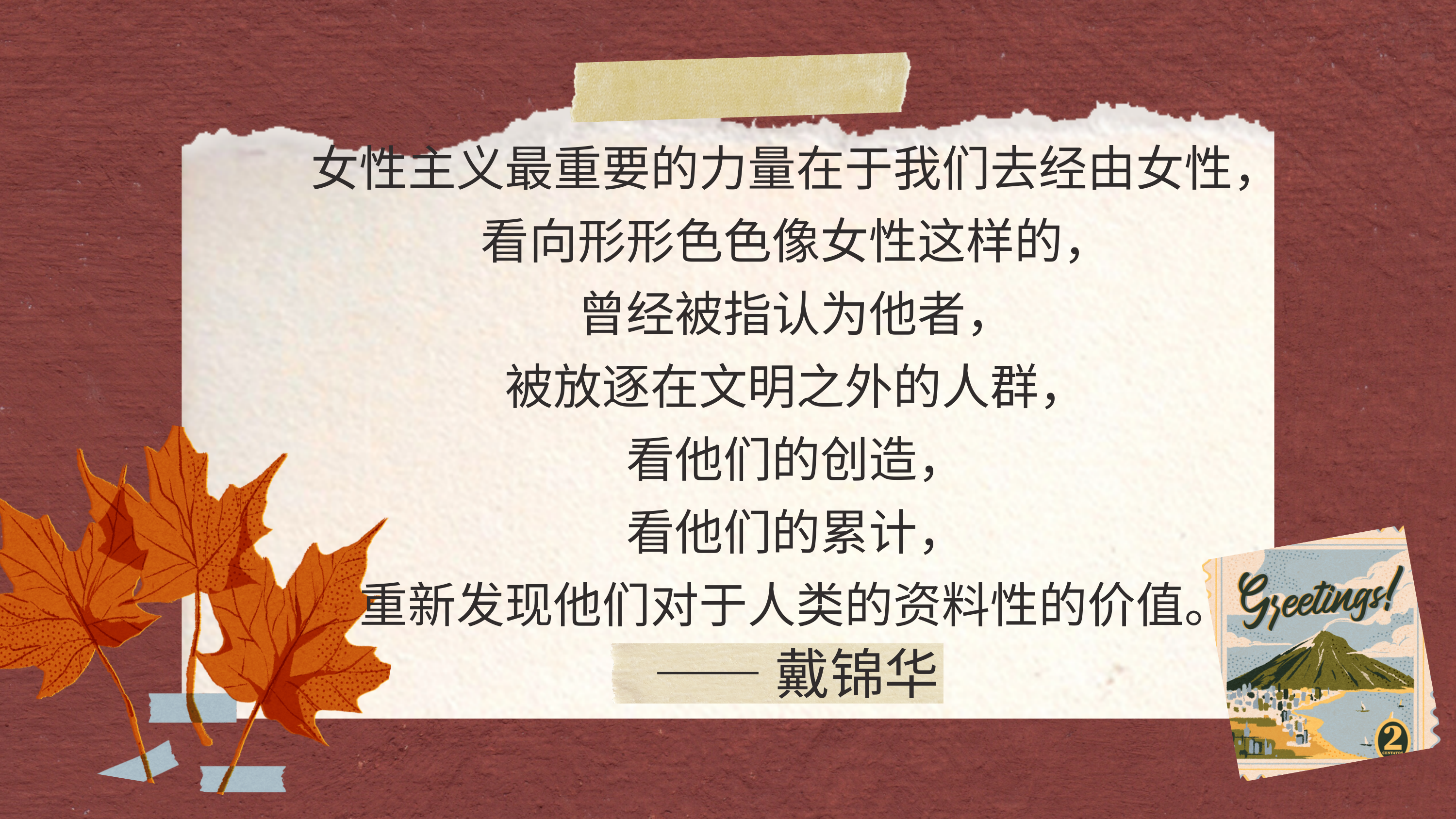

女性主义最重要的力量在于我们去经由女性，
看向形形色色像女性这样的，
曾经被指认为他者，
被放逐在文明之外的人群，
看他们的创造，
看他们的累计，
重新发现他们对于人类的资料性的价值。
——戴锦华